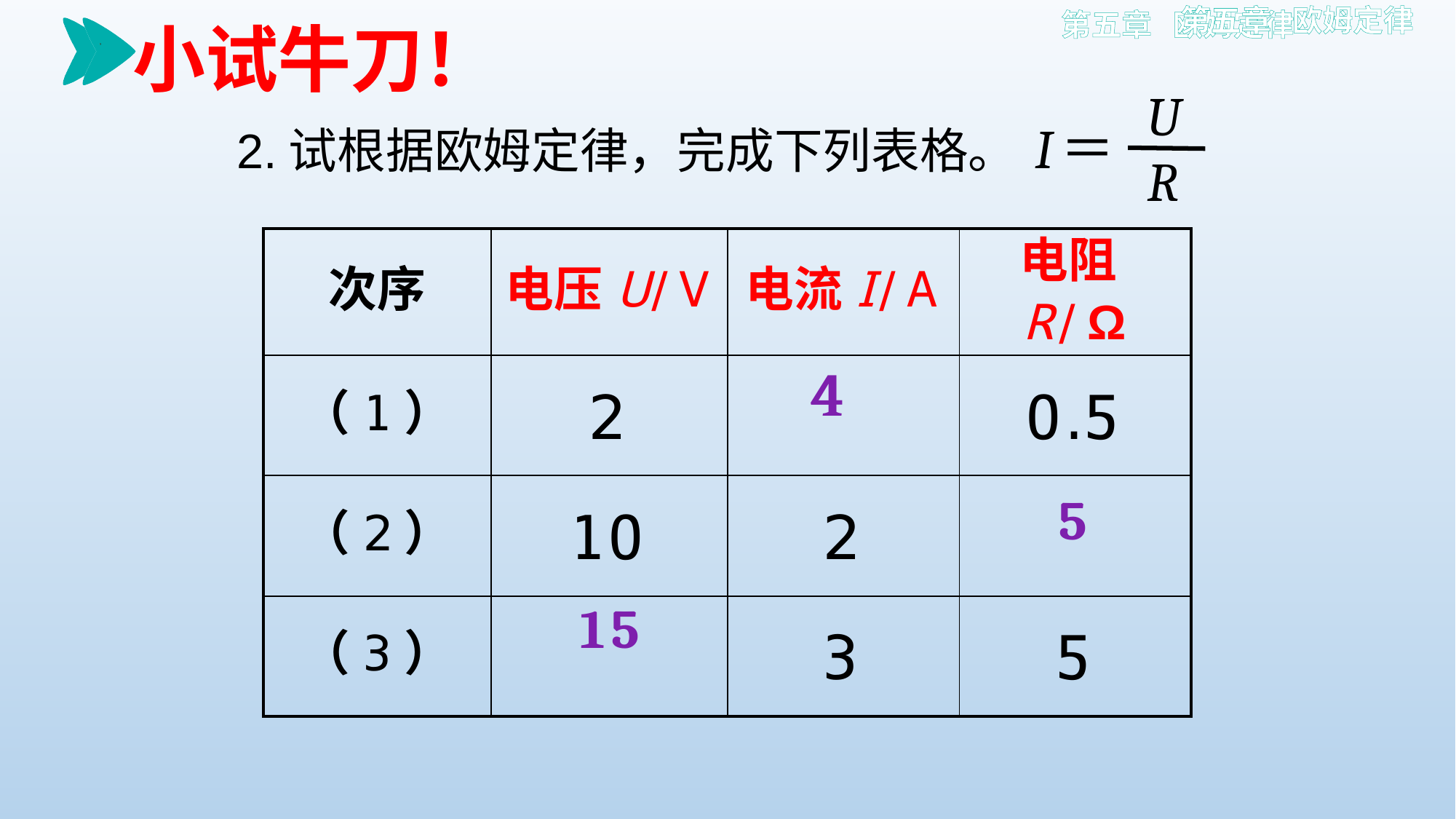

第五章   欧姆定律
小试牛刀！
U
I
＝
R

2.试根据欧姆定律，完成下列表格。
| 次序 | 电压U/V | 电流I/A | 电阻R/Ω |
| --- | --- | --- | --- |
| （1） | 2 |  | 0.5 |
| （2） | 10 | 2 |  |
| （3） |  | 3 | 5 |
  4
5
15